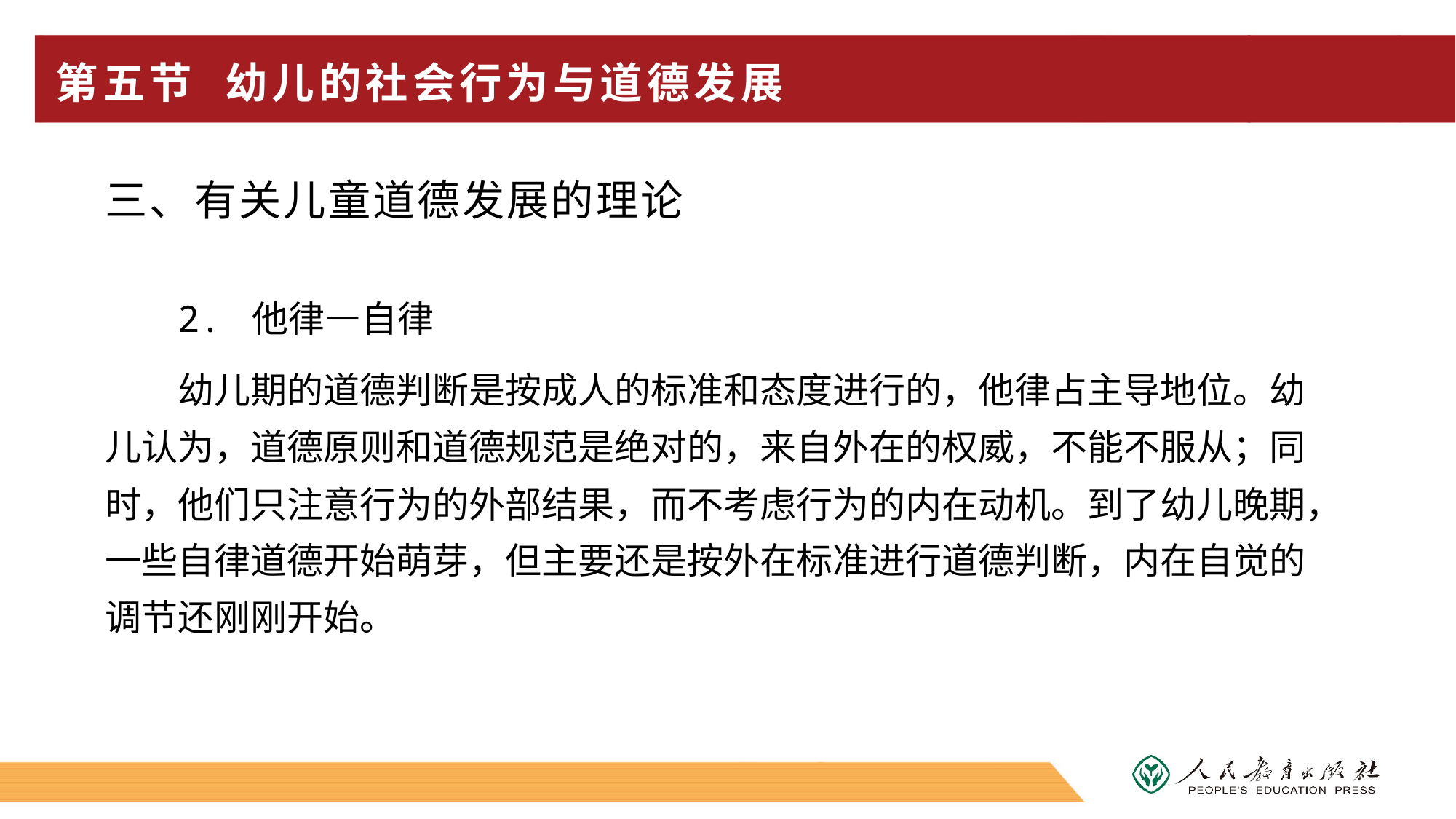

# 第五节  幼儿的社会行为与道德发展
三、有关儿童道德发展的理论
2. 他律—自律
幼儿期的道德判断是按成人的标准和态度进行的，他律占主导地位。幼儿认为，道德原则和道德规范是绝对的，来自外在的权威，不能不服从；同时，他们只注意行为的外部结果，而不考虑行为的内在动机。到了幼儿晚期，一些自律道德开始萌芽，但主要还是按外在标准进行道德判断，内在自觉的调节还刚刚开始。